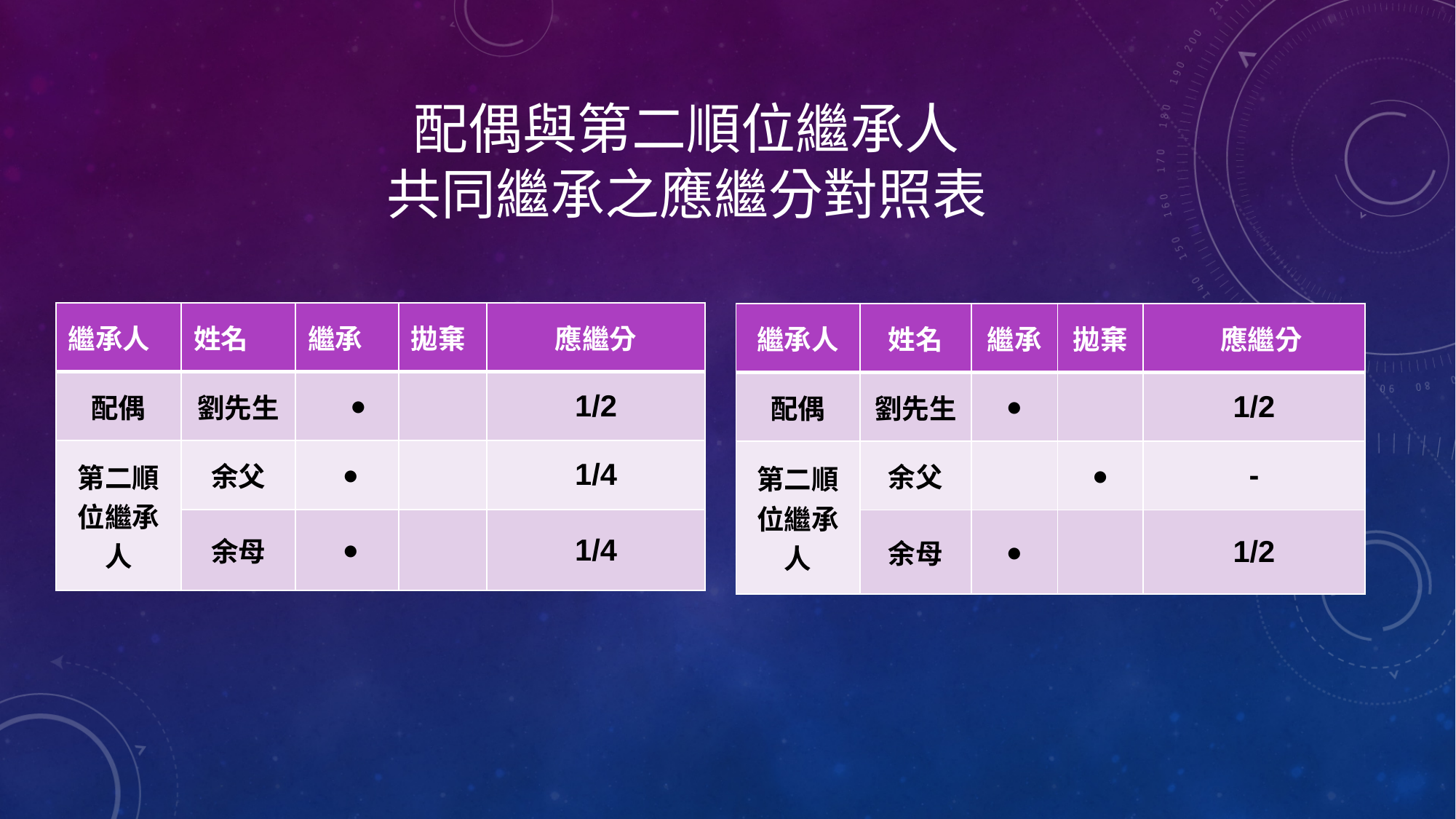

# 配偶與第二順位繼承人 共同繼承之應繼分對照表
| 繼承人 | 姓名 | 繼承 | 拋棄 | 應繼分 |
| --- | --- | --- | --- | --- |
| 配偶 | 劉先生 | ● |  | 1/2 |
| 第二順位繼承人 | 余父 | ● |  | 1/4 |
|  | 余母 | ● |  | 1/4 |
| 繼承人 | 姓名 | 繼承 | 拋棄 | 應繼分 |
| --- | --- | --- | --- | --- |
| 配偶 | 劉先生 | ● |  | 1/2 |
| 第二順位繼承人 | 余父 |  | ● | - |
|  | 余母 | ● |  | 1/2 |